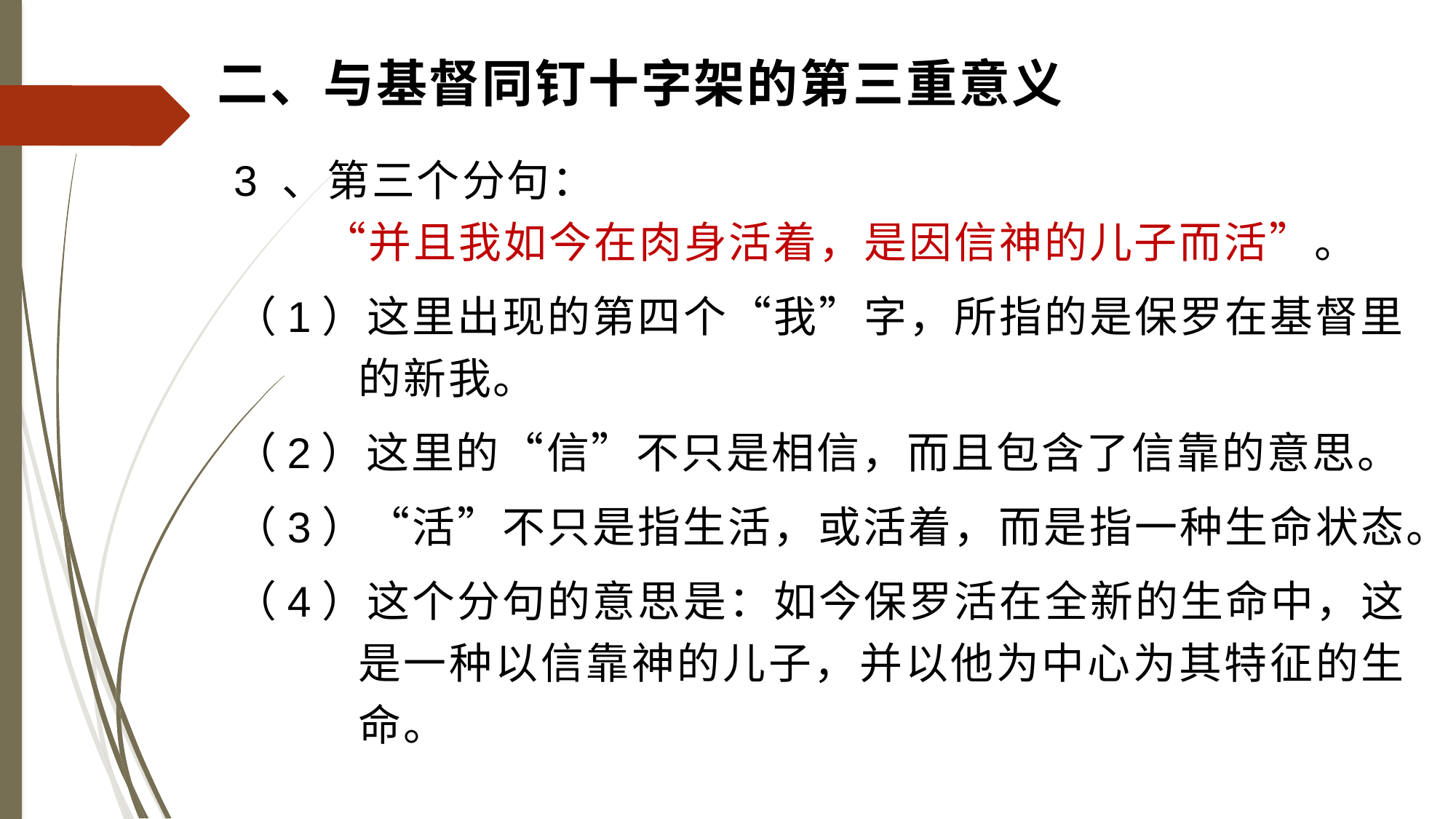

# 二、与基督同钉十字架的第三重意义
3 、第三个分句：
　　“并且我如今在肉身活着，是因信神的儿子而活”。
（1）这里出现的第四个“我”字，所指的是保罗在基督里的新我。
（2）这里的“信”不只是相信，而且包含了信靠的意思。
（3）“活”不只是指生活，或活着，而是指一种生命状态。
（4）这个分句的意思是：如今保罗活在全新的生命中，这是一种以信靠神的儿子，并以他为中心为其特征的生命。